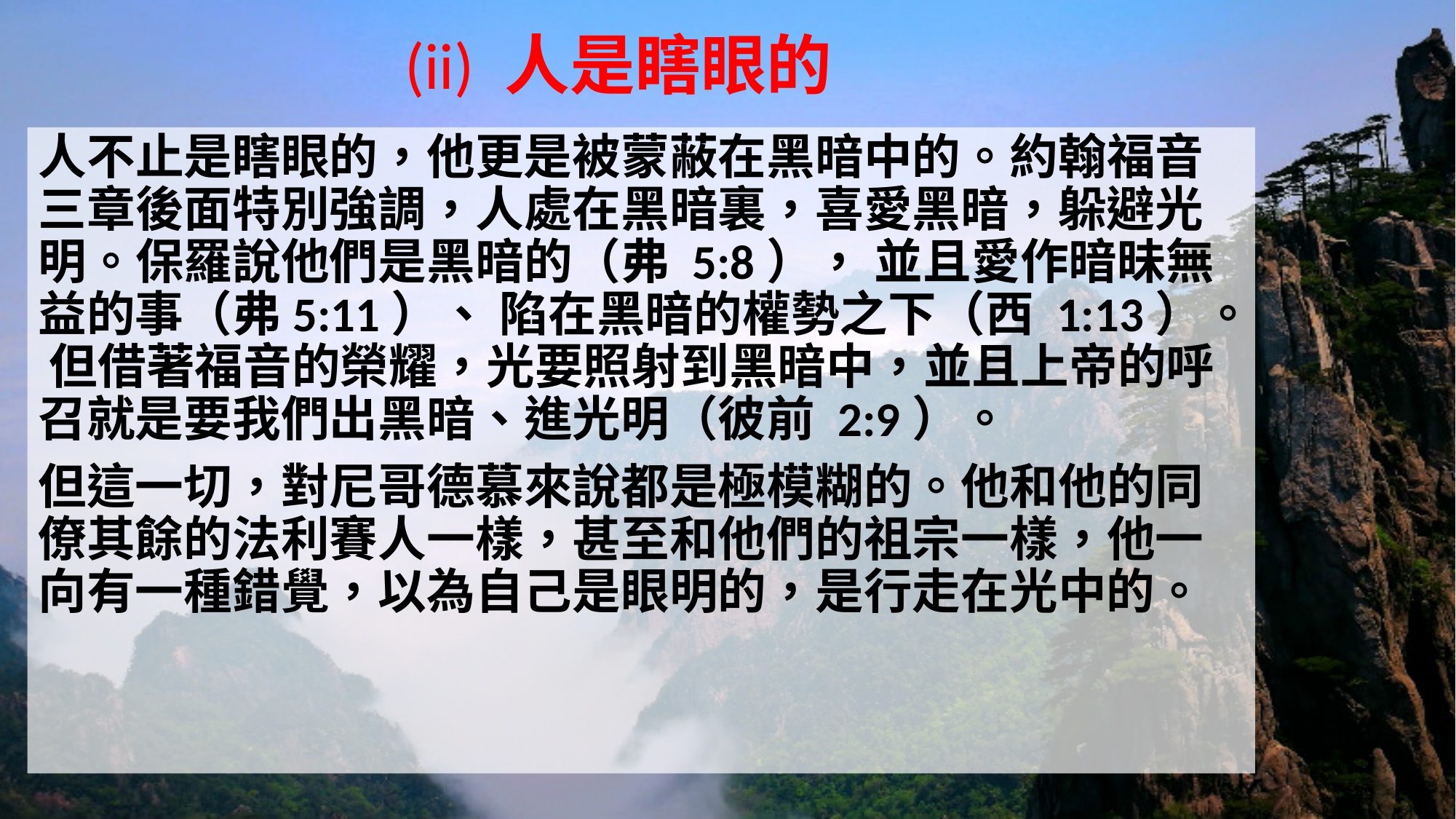

# (ii) 人是瞎眼的
人不止是瞎眼的，他更是被蒙蔽在黑暗中的。約翰福音三章後面特別強調，人處在黑暗裏，喜愛黑暗，躲避光明。保羅說他們是黑暗的（弗 5:8）， 並且愛作暗昧無益的事（弗5:11）、 陷在黑暗的權勢之下（西 1:13）。 但借著福音的榮耀，光要照射到黑暗中，並且上帝的呼召就是要我們出黑暗、進光明（彼前 2:9）。
但這一切，對尼哥德慕來說都是極模糊的。他和他的同僚其餘的法利賽人一樣，甚至和他們的祖宗一樣，他一向有一種錯覺，以為自己是眼明的，是行走在光中的。